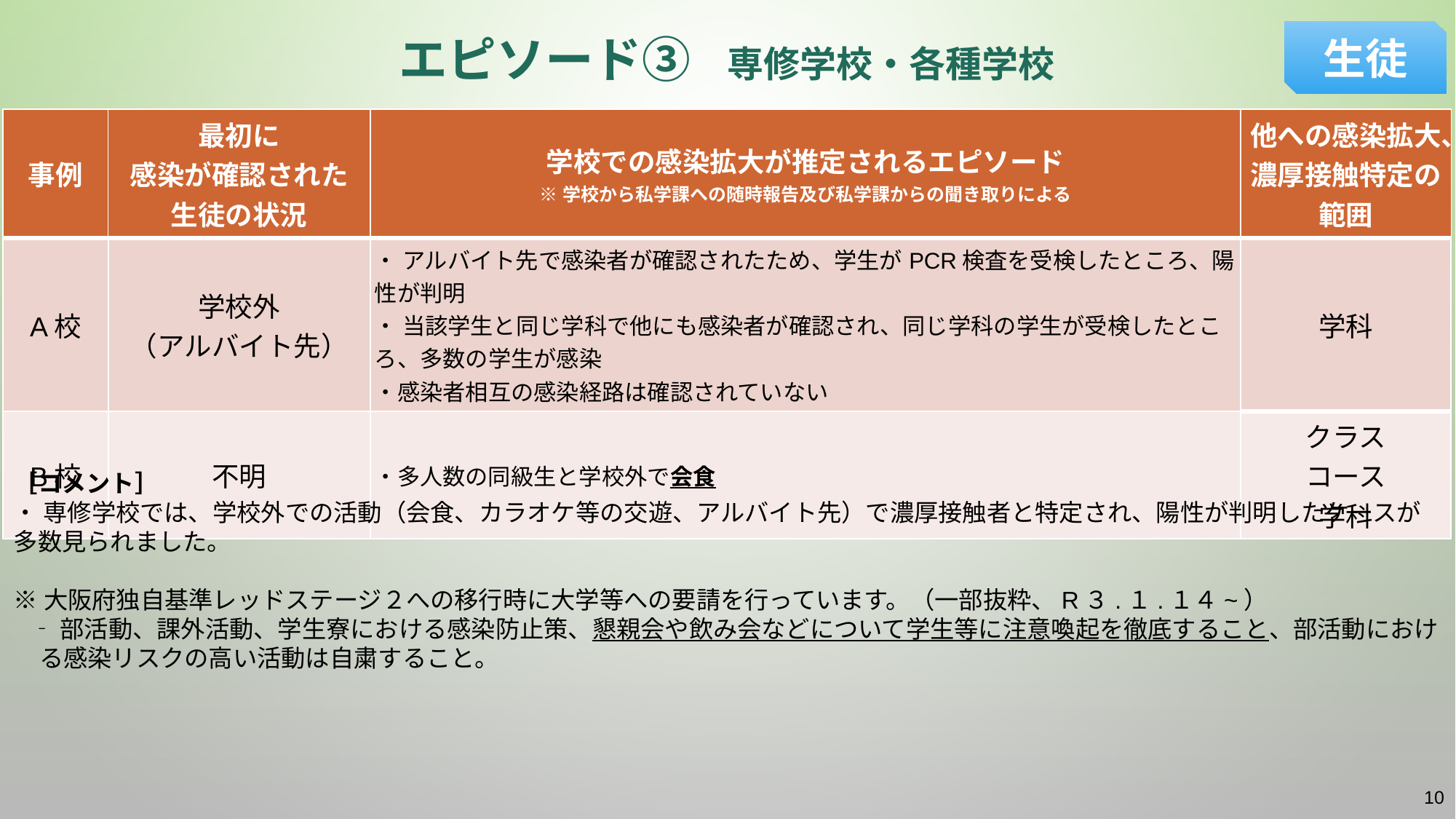

# エピソード③　専修学校・各種学校
生徒
| 事例 | 最初に 感染が確認された 生徒の状況 | 学校での感染拡大が推定されるエピソード ※学校から私学課への随時報告及び私学課からの聞き取りによる | 他への感染拡大、濃厚接触特定の範囲 |
| --- | --- | --- | --- |
| A校 | 学校外 （アルバイト先） | ・ アルバイト先で感染者が確認されたため、学生がPCR検査を受検したところ、陽性が判明 ・ 当該学生と同じ学科で他にも感染者が確認され、同じ学科の学生が受検したところ、多数の学生が感染 ・感染者相互の感染経路は確認されていない | 学科 |
| B校 | 不明 | ・多人数の同級生と学校外で会食 | クラス コース 学科 |
［コメント］
・ 専修学校では、学校外での活動（会食、カラオケ等の交遊、アルバイト先）で濃厚接触者と特定され、陽性が判明したケースが多数見られました。

※大阪府独自基準レッドステージ２への移行時に大学等への要請を行っています。（一部抜粋、R３.１.１４~）
   ‐部活動、課外活動、学生寮における感染防止策、懇親会や飲み会などについて学生等に注意喚起を徹底すること、部活動における感染リスクの高い活動は自粛すること。
10